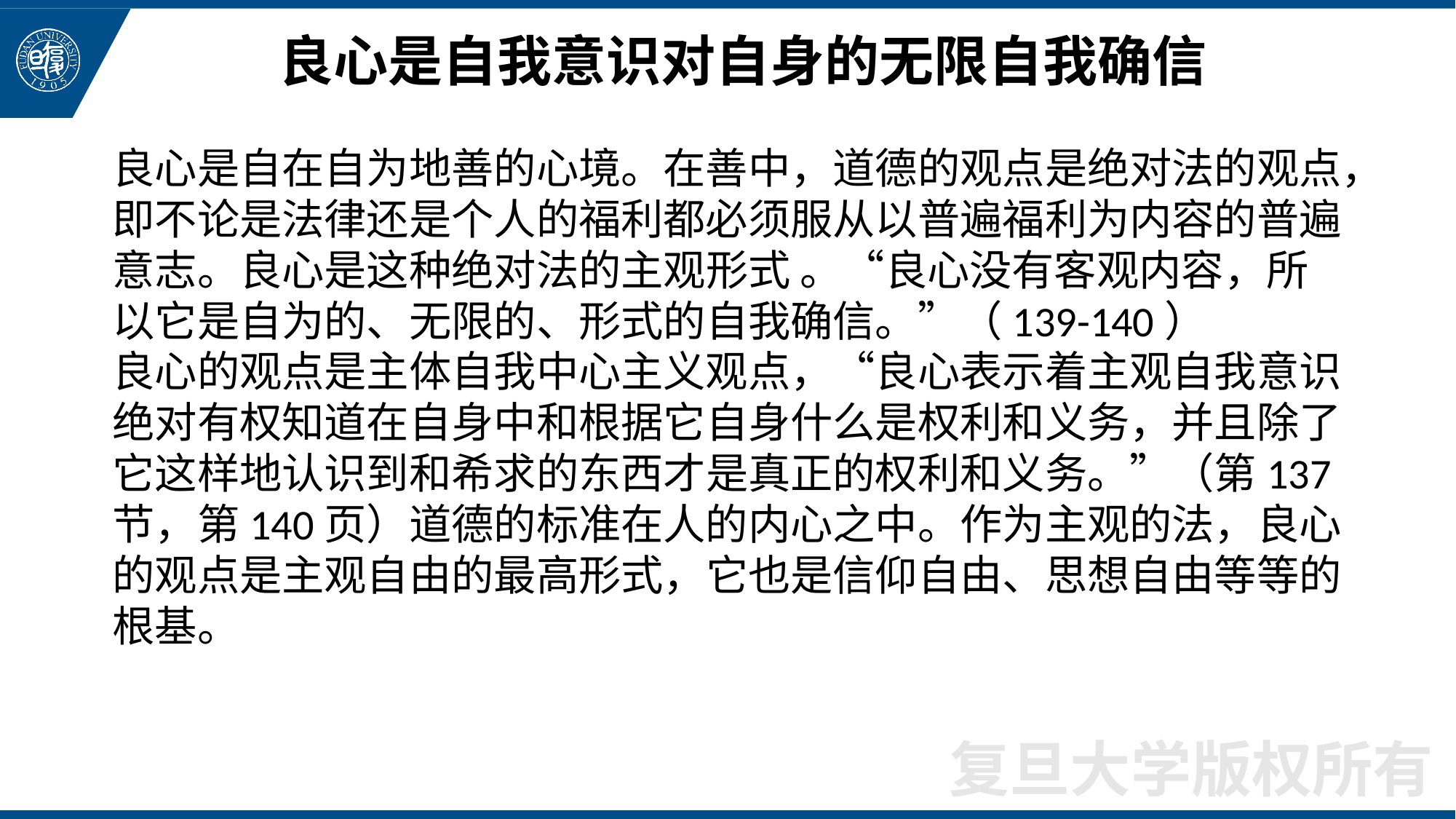

# 良心是自我意识对自身的无限自我确信
良心是自在自为地善的心境。在善中，道德的观点是绝对法的观点，即不论是法律还是个人的福利都必须服从以普遍福利为内容的普遍意志。良心是这种绝对法的主观形式 。“良心没有客观内容，所以它是自为的、无限的、形式的自我确信。”（139-140）
良心的观点是主体自我中心主义观点，“良心表示着主观自我意识绝对有权知道在自身中和根据它自身什么是权利和义务，并且除了它这样地认识到和希求的东西才是真正的权利和义务。”（第137节，第140页）道德的标准在人的内心之中。作为主观的法，良心的观点是主观自由的最高形式，它也是信仰自由、思想自由等等的根基。